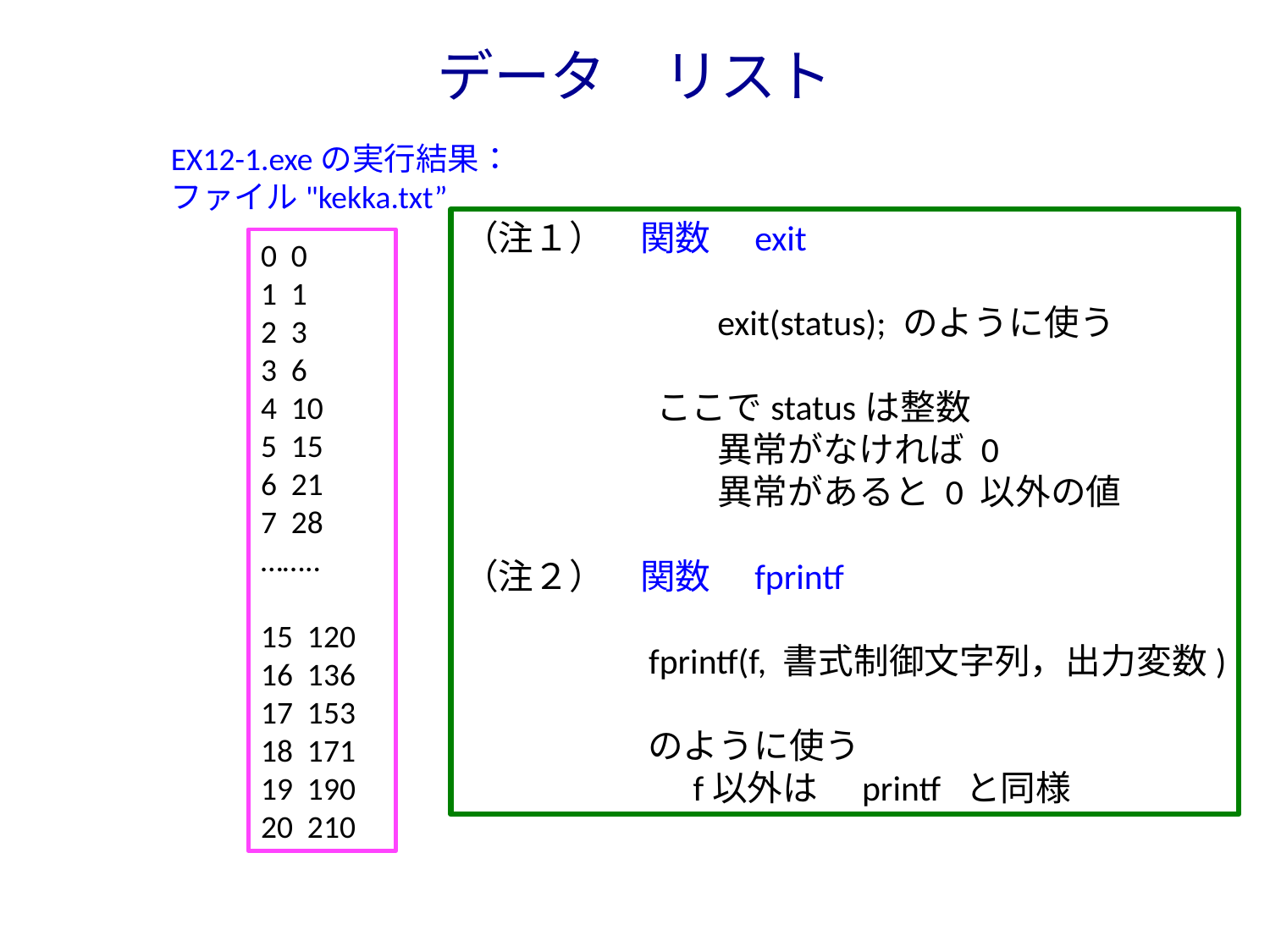

# データ　リスト
EX12-1.exeの実行結果：
ファイル"kekka.txt”
（注１）　関数　exit

		exit(status); のように使う

 　　　　　ここでstatusは整数
		異常がなければ 0
		異常があると 0 以外の値

（注２）　関数　fprintf

　　　　　fprintf(f, 書式制御文字列，出力変数)

　　　　　 のように使う
	　　   f以外は　printf  と同様
0  0
1  1
2  3
3  6
4  10
5  15
6  21
7  28
……..

15  120
16  136
17  153
18  171
19  190
20  210